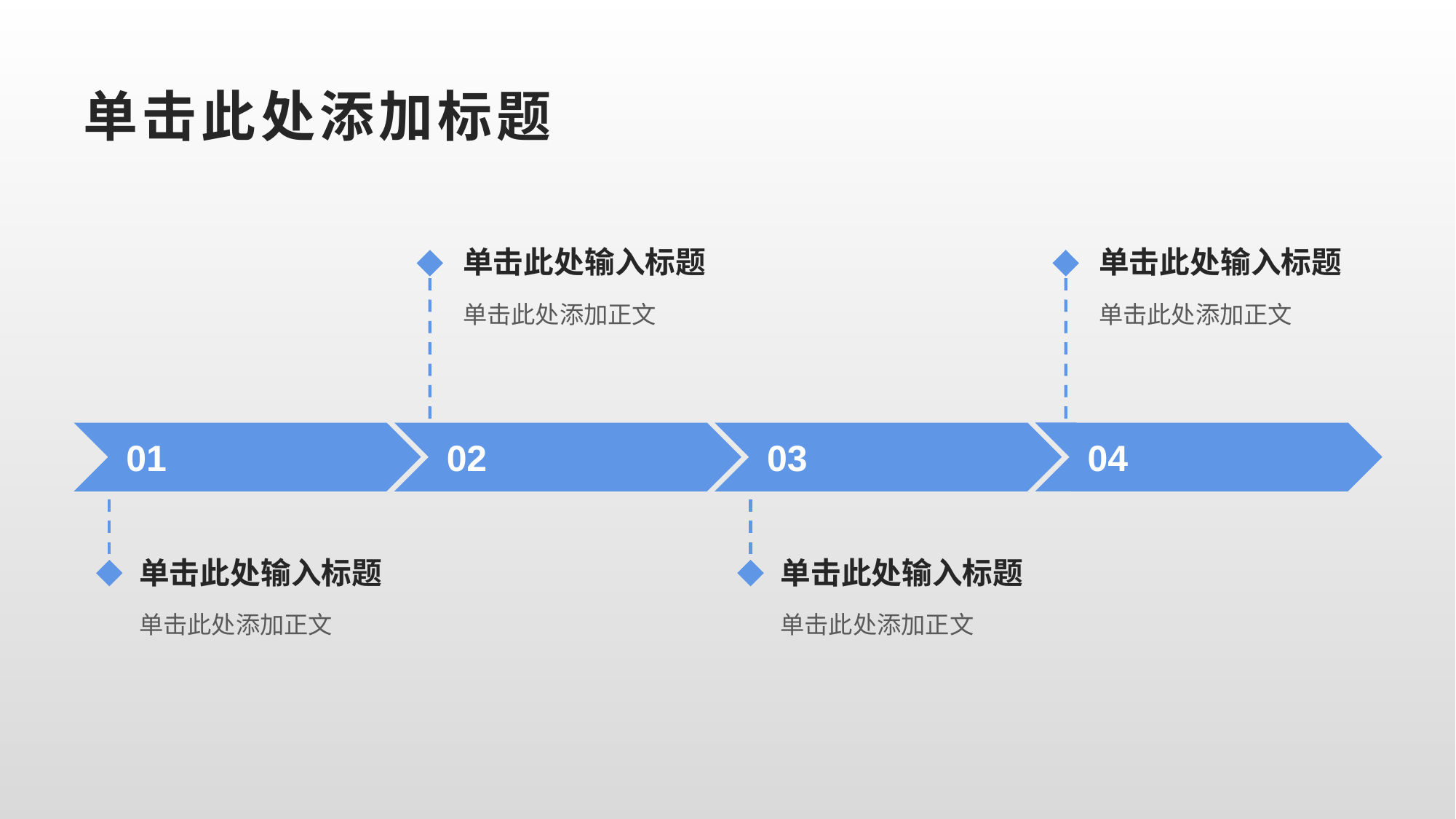

单击此处添加标题
单击此处输入标题
单击此处输入标题

单击此处添加正文
单击此处添加正文

04
02
03
01
单击此处输入标题
单击此处输入标题

单击此处添加正文
单击此处添加正文